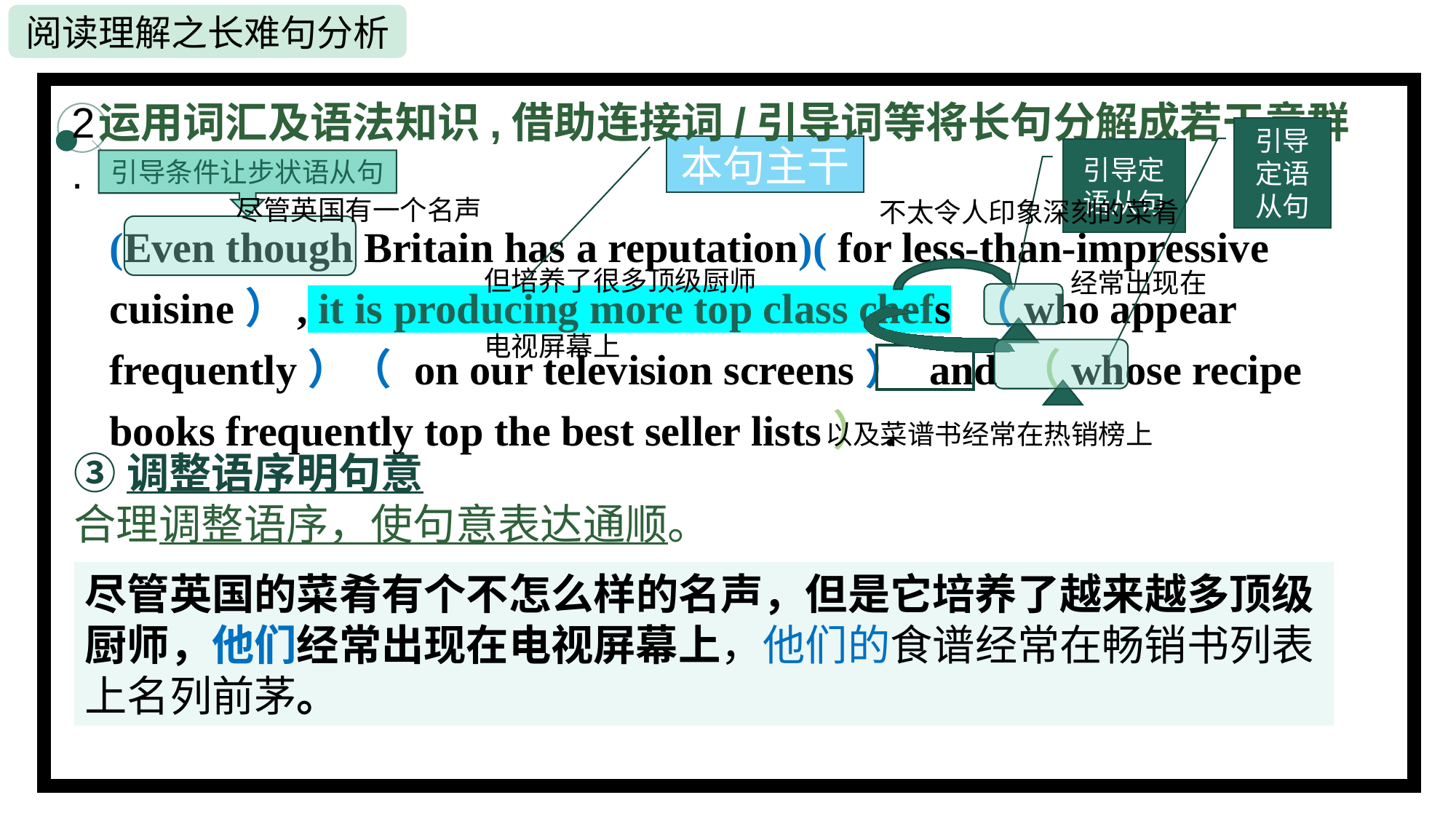

运用词汇及语法知识,借助连接词/引导词等将长句分解成若干意群并直译
2.
引导定语从句

本句主干
引导定语从句

引导条件让步状语从句

尽管英国有一个名声
不太令人印象深刻的菜肴
(Even though Britain has a reputation)( for less-than-impressive cuisine）, it is producing more top class chefs （who appear frequently）（ on our television screens） and （whose recipe books frequently top the best seller lists）.

但培养了很多顶级厨师
经常出现在

电视屏幕上

以及菜谱书经常在热销榜上
③调整语序明句意
合理调整语序，使句意表达通顺。
尽管英国的菜肴有个不怎么样的名声，但是它培养了越来越多顶级厨师，他们经常出现在电视屏幕上，他们的食谱经常在畅销书列表上名列前茅。